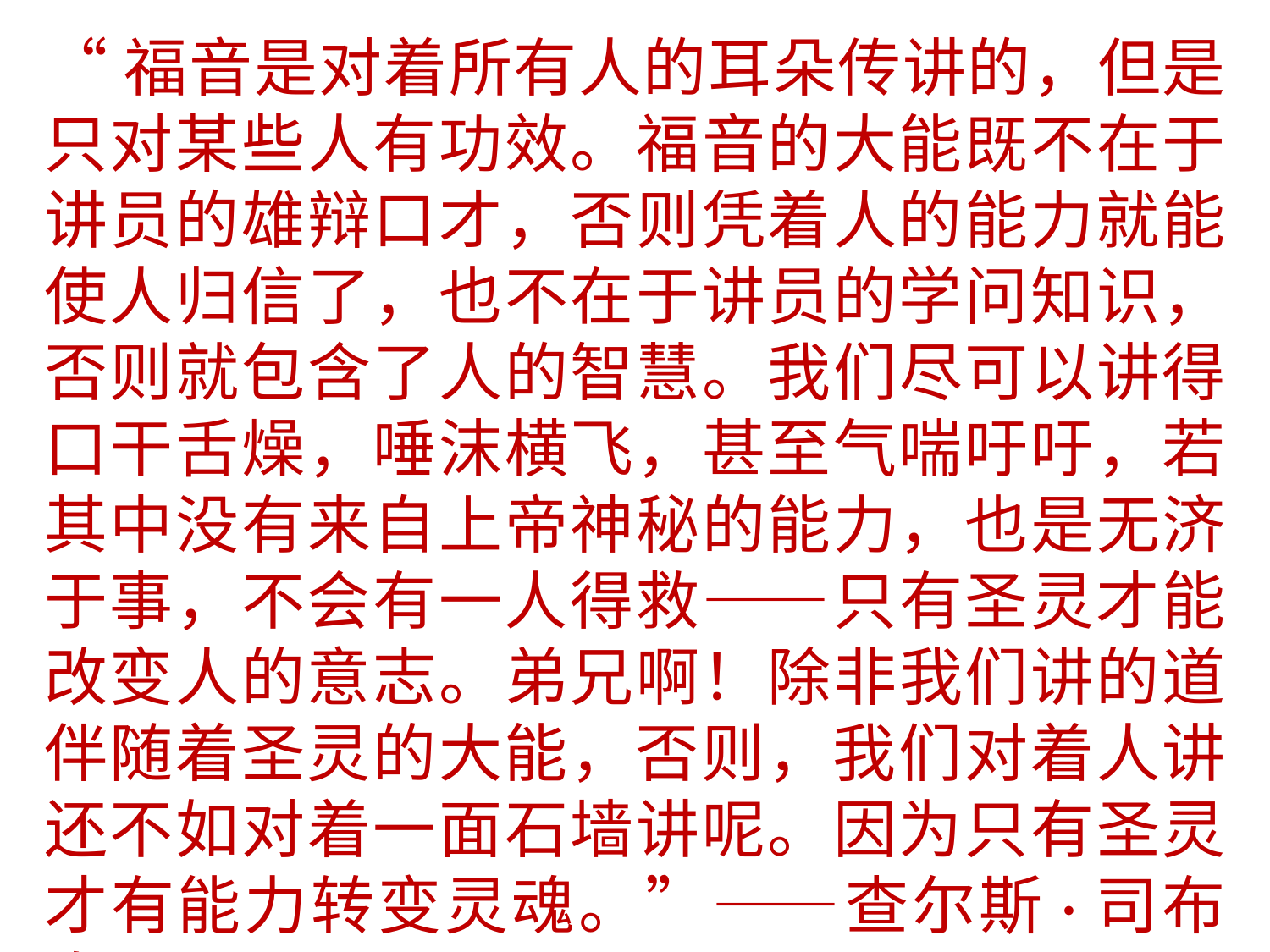

“福音是对着所有人的耳朵传讲的，但是只对某些人有功效。福音的大能既不在于讲员的雄辩口才，否则凭着人的能力就能使人归信了，也不在于讲员的学问知识，否则就包含了人的智慧。我们尽可以讲得口干舌燥，唾沫横飞，甚至气喘吁吁，若其中没有来自上帝神秘的能力，也是无济于事，不会有一人得救——只有圣灵才能改变人的意志。弟兄啊！除非我们讲的道伴随着圣灵的大能，否则，我们对着人讲还不如对着一面石墙讲呢。因为只有圣灵才有能力转变灵魂。”——查尔斯·司布真